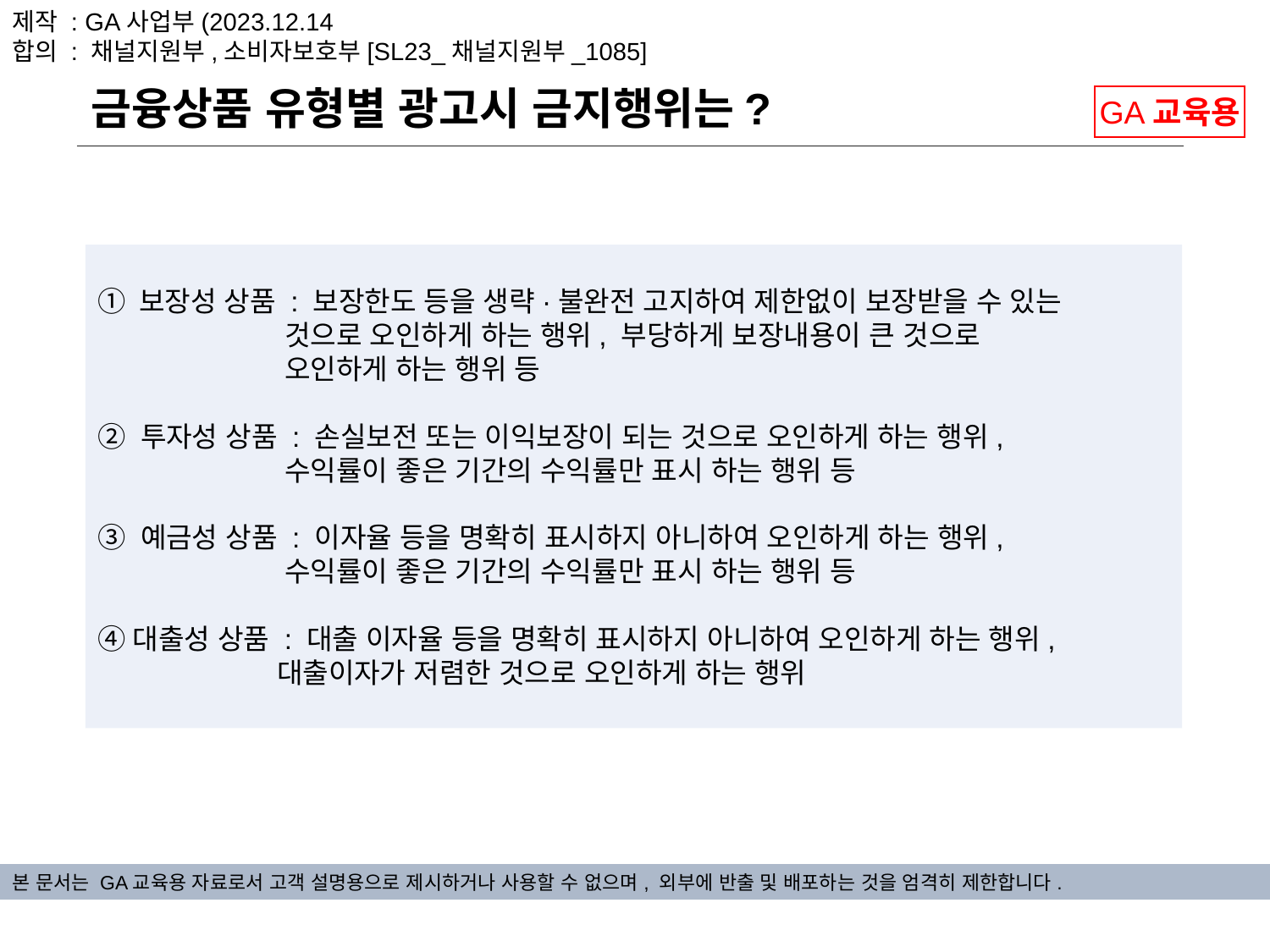

제작 : GA사업부(2023.12.14
합의 : 채널지원부,소비자보호부[SL23_채널지원부_1085]
금융상품 유형별 광고시 금지행위는?
GA교육용
① 보장성 상품 : 보장한도 등을 생략·불완전 고지하여 제한없이 보장받을 수 있는
                       것으로 오인하게 하는 행위, 부당하게 보장내용이 큰 것으로
                       오인하게 하는 행위 등

② 투자성 상품 : 손실보전 또는 이익보장이 되는 것으로 오인하게 하는 행위,
                       수익률이 좋은 기간의 수익률만 표시 하는 행위 등

③ 예금성 상품 : 이자율 등을 명확히 표시하지 아니하여 오인하게 하는 행위,
                       수익률이 좋은 기간의 수익률만 표시 하는 행위 등

④대출성 상품 : 대출 이자율 등을 명확히 표시하지 아니하여 오인하게 하는 행위,
                      대출이자가 저렴한 것으로 오인하게 하는 행위
본 문서는 GA교육용 자료로서 고객 설명용으로 제시하거나 사용할 수 없으며, 외부에 반출 및 배포하는 것을 엄격히 제한합니다.